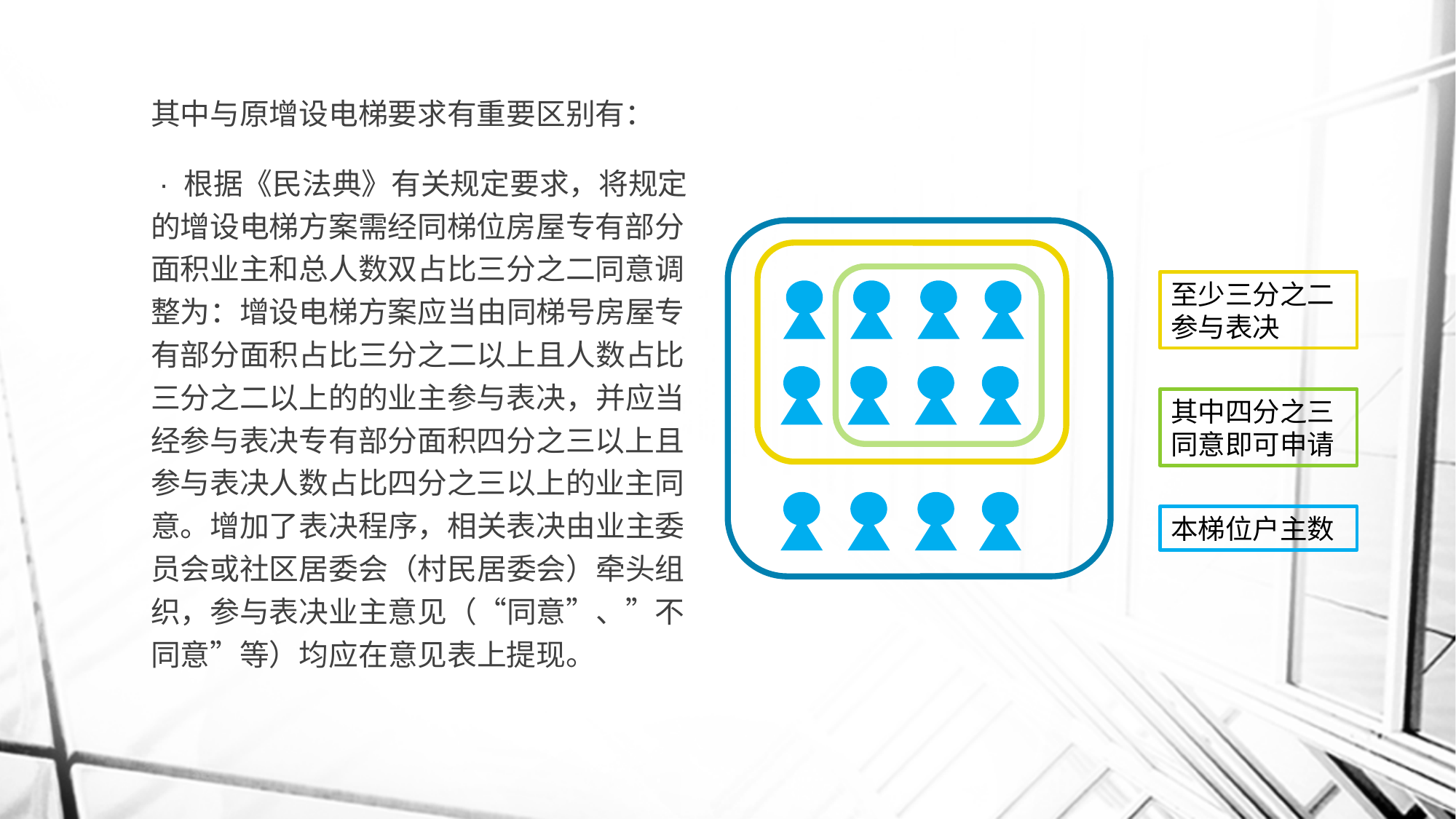

其中与原增设电梯要求有重要区别有：
 · 根据《民法典》有关规定要求，将规定的增设电梯方案需经同梯位房屋专有部分面积业主和总人数双占比三分之二同意调整为：增设电梯方案应当由同梯号房屋专有部分面积占比三分之二以上且人数占比三分之二以上的的业主参与表决，并应当经参与表决专有部分面积四分之三以上且参与表决人数占比四分之三以上的业主同意。增加了表决程序，相关表决由业主委员会或社区居委会（村民居委会）牵头组织，参与表决业主意见（“同意”、”不同意”等）均应在意见表上提现。

至少三分之二参与表决

其中四分之三同意即可申请

本梯位户主数